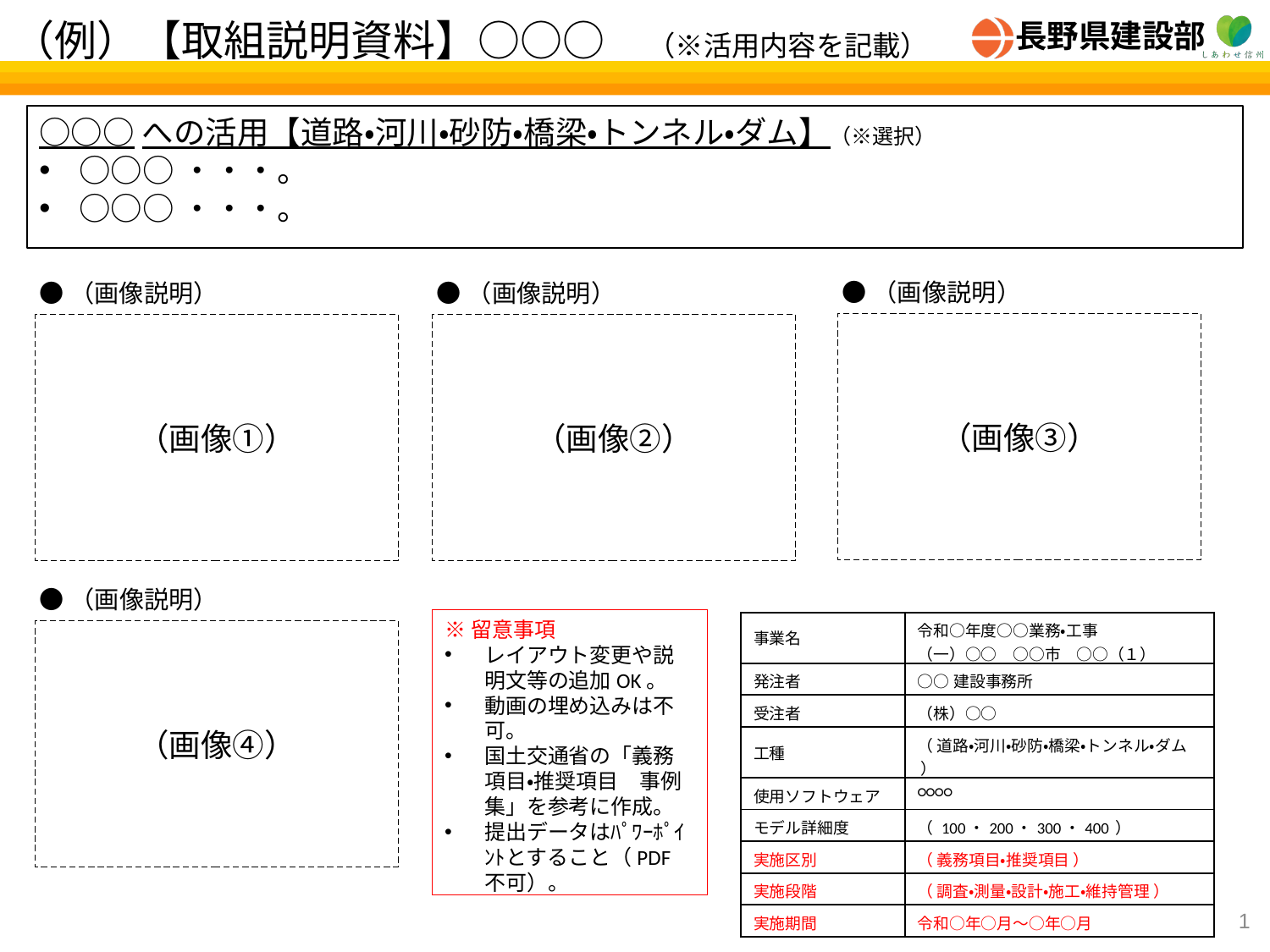

（例）【取組説明資料】○○○　（※活用内容を記載）
○○○への活用【道路・河川・砂防・橋梁・トンネル・ダム】（※選択）
○○○・・・。
○○○・・・。
●（画像説明）
●（画像説明）
●（画像説明）
（画像③）
（画像①）
（画像②）
●（画像説明）
※留意事項
レイアウト変更や説明文等の追加OK。
動画の埋め込みは不可。
国土交通省の「義務項目・推奨項目　事例集」を参考に作成。
提出データはﾊﾟﾜｰﾎﾟｲﾝﾄとすること（PDF不可）。
| 事業名 | 令和○年度○○業務・工事 （一）○○　○○市　○○（１） |
| --- | --- |
| 発注者 | ○○建設事務所 |
| 受注者 | （株）○○ |
| 工種 | （ 道路・河川・砂防・橋梁・トンネル・ダム ） |
| 使用ソフトウェア | ○○○○ |
| モデル詳細度 | （ 100・200・300・400 ） |
| 実施区別 | （ 義務項目・推奨項目 ） |
| 実施段階 | （ 調査・測量・設計・施工・維持管理 ） |
| 実施期間 | 令和○年○月～○年○月 |
（画像④）
1